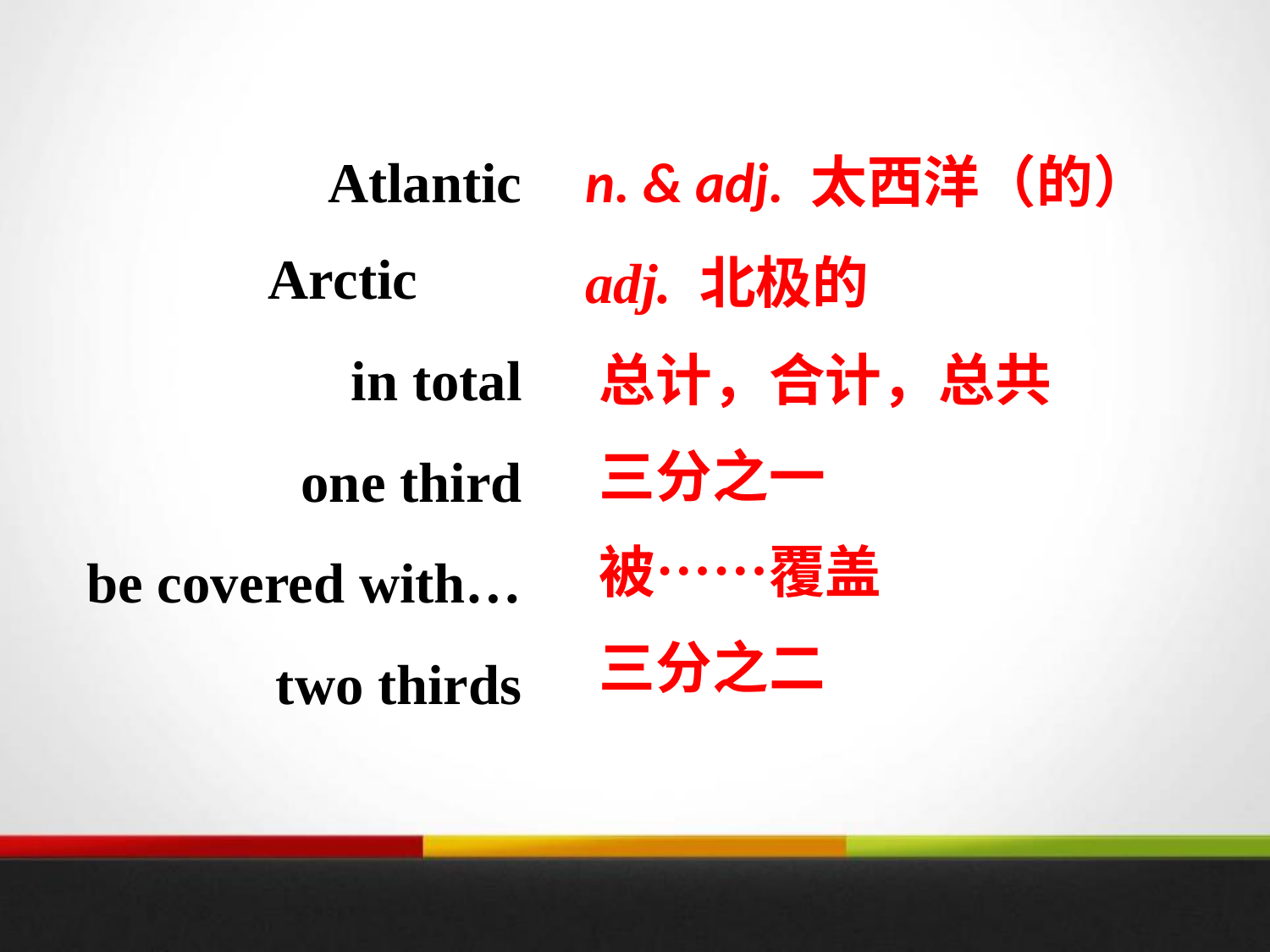

n. & adj. 太西洋（的）
Atlantic
       Arctic
in total
one third
be covered with… two thirds
adj. 北极的
总计，合计，总共
三分之一
被……覆盖
三分之二